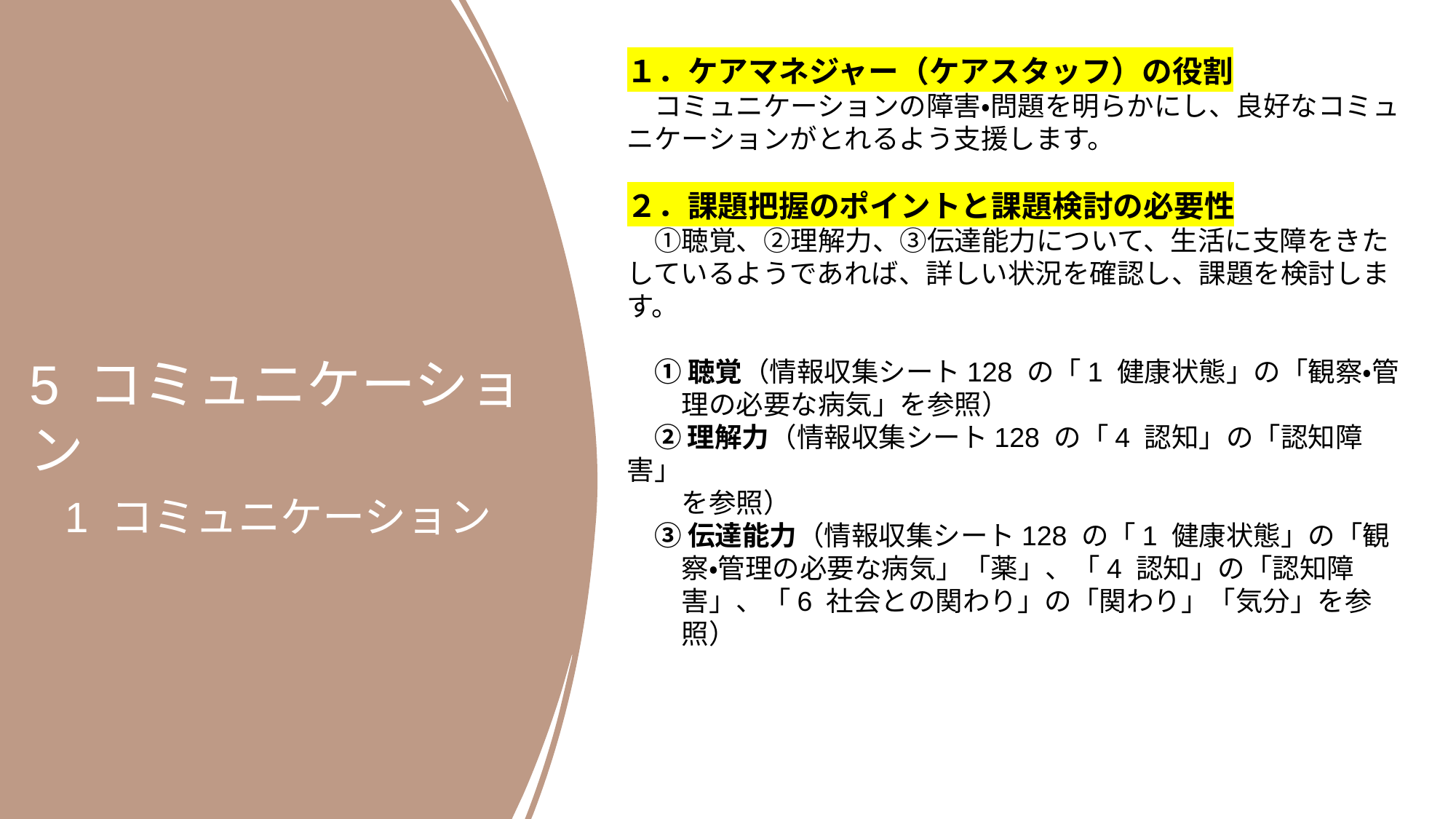

１．ケアマネジャー（ケアスタッフ）の役割
　コミュニケーションの障害・問題を明らかにし、良好なコミュニケーションがとれるよう支援します。

２．課題把握のポイントと課題検討の必要性
　①聴覚、②理解力、③伝達能力について、生活に支障をきたしているようであれば、詳しい状況を確認し、課題を検討します。

　① 聴覚（情報収集シート128 の「1 健康状態」の「観察・管
　　理の必要な病気」を参照）
　② 理解力（情報収集シート128 の「4 認知」の「認知障害」
　　を参照）
　③ 伝達能力（情報収集シート128 の「1 健康状態」の「観
　　察・管理の必要な病気」「薬」、「4 認知」の「認知障
　　害」、「6 社会との関わり」の「関わり」「気分」を参
　　照）

5 コミュニケーション
   1 コミュニケーション